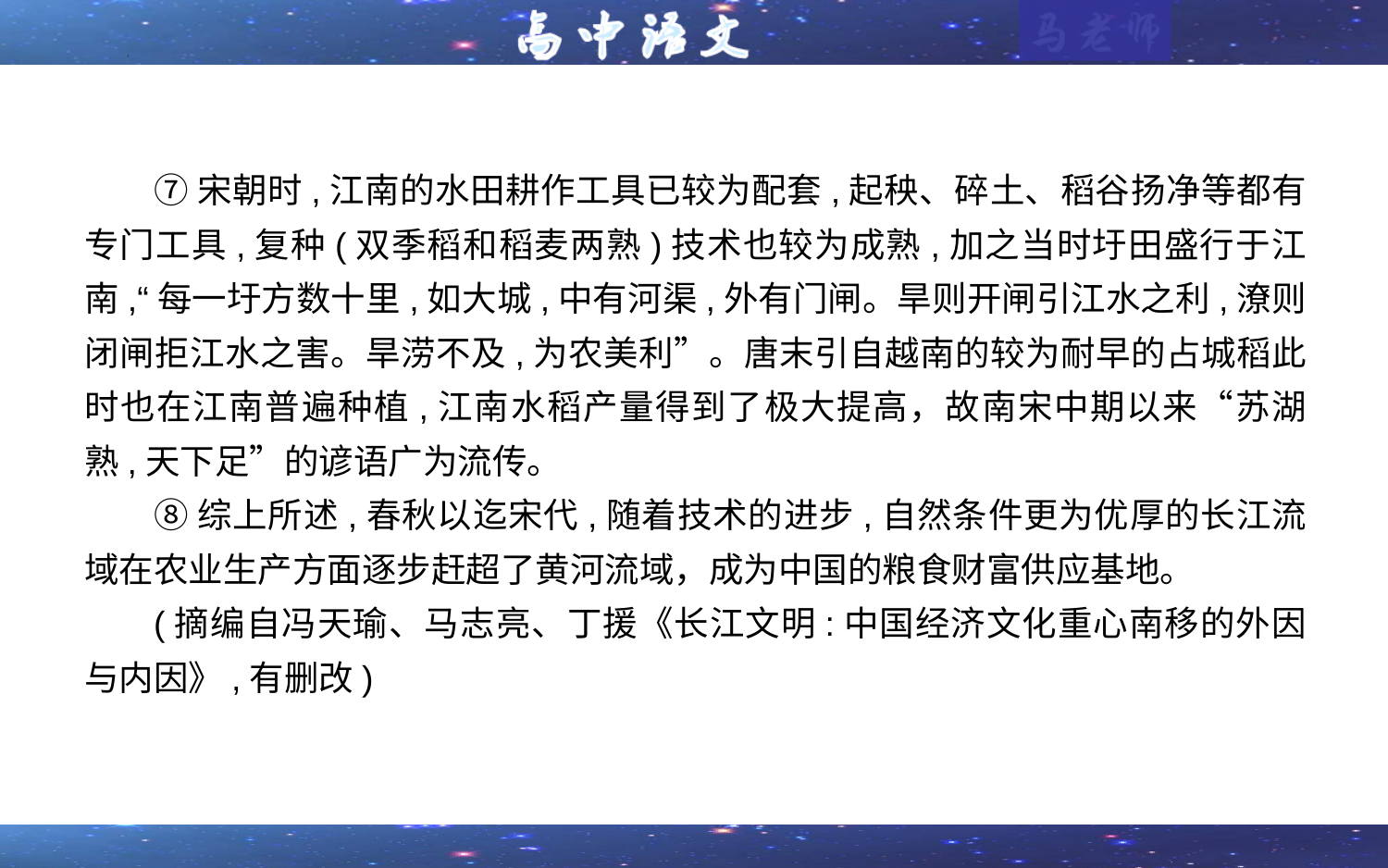

⑦宋朝时,江南的水田耕作工具已较为配套,起秧、碎土、稻谷扬净等都有专门工具,复种(双季稻和稻麦两熟)技术也较为成熟,加之当时圩田盛行于江南,“每一圩方数十里,如大城,中有河渠,外有门闸。旱则开闸引江水之利,潦则闭闸拒江水之害。旱涝不及,为农美利”。唐末引自越南的较为耐早的占城稻此时也在江南普遍种植,江南水稻产量得到了极大提高，故南宋中期以来“苏湖熟,天下足”的谚语广为流传。
⑧综上所述,春秋以迄宋代,随着技术的进步,自然条件更为优厚的长江流域在农业生产方面逐步赶超了黄河流域，成为中国的粮食财富供应基地。
(摘编自冯天瑜、马志亮、丁援《长江文明:中国经济文化重心南移的外因与内因》,有删改)